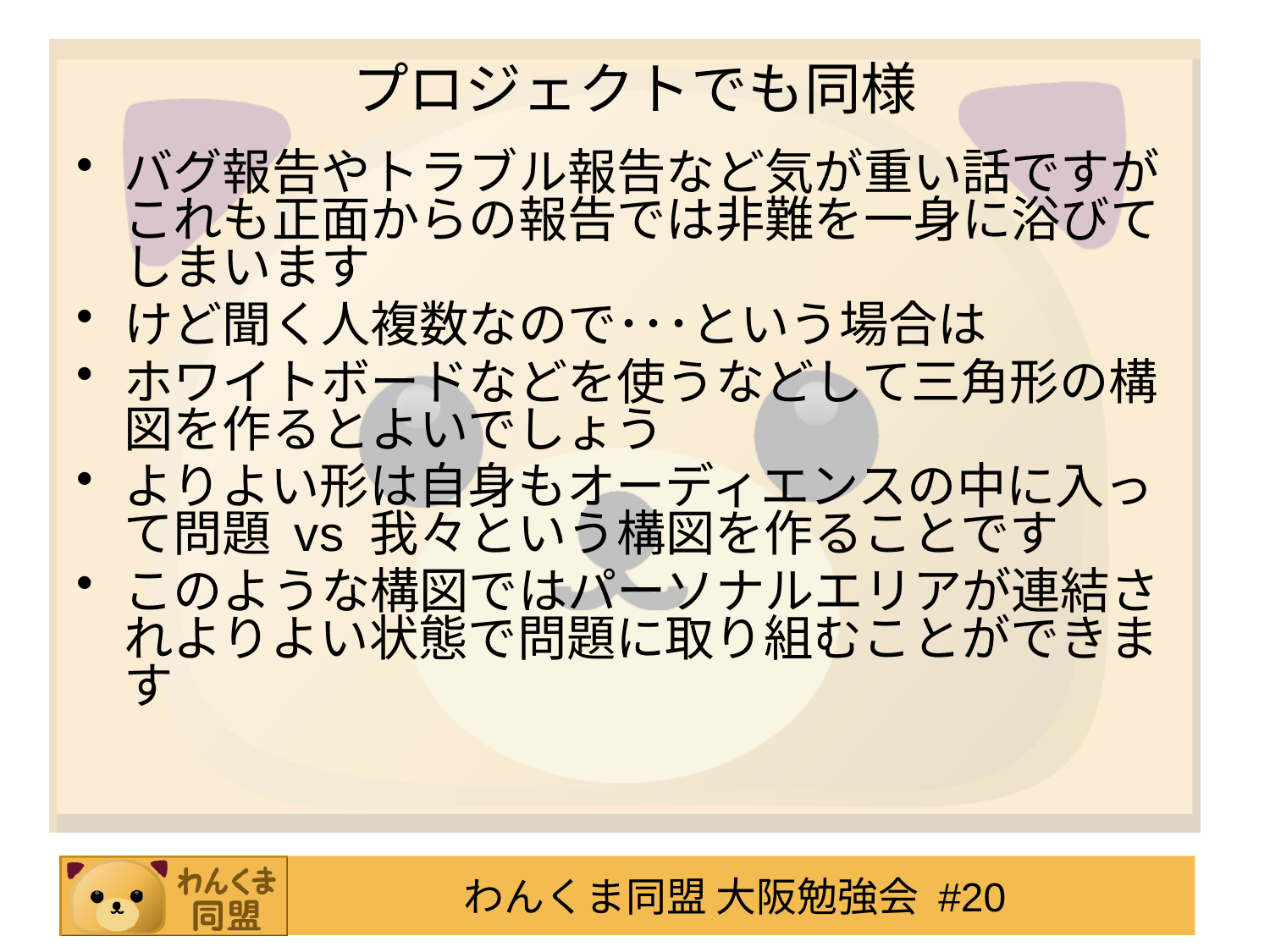

# プロジェクトでも同様
バグ報告やトラブル報告など気が重い話ですがこれも正面からの報告では非難を一身に浴びてしまいます
けど聞く人複数なので･･･という場合は
ホワイトボードなどを使うなどして三角形の構図を作るとよいでしょう
よりよい形は自身もオーディエンスの中に入って問題 vs 我々という構図を作ることです
このような構図ではパーソナルエリアが連結されよりよい状態で問題に取り組むことができます